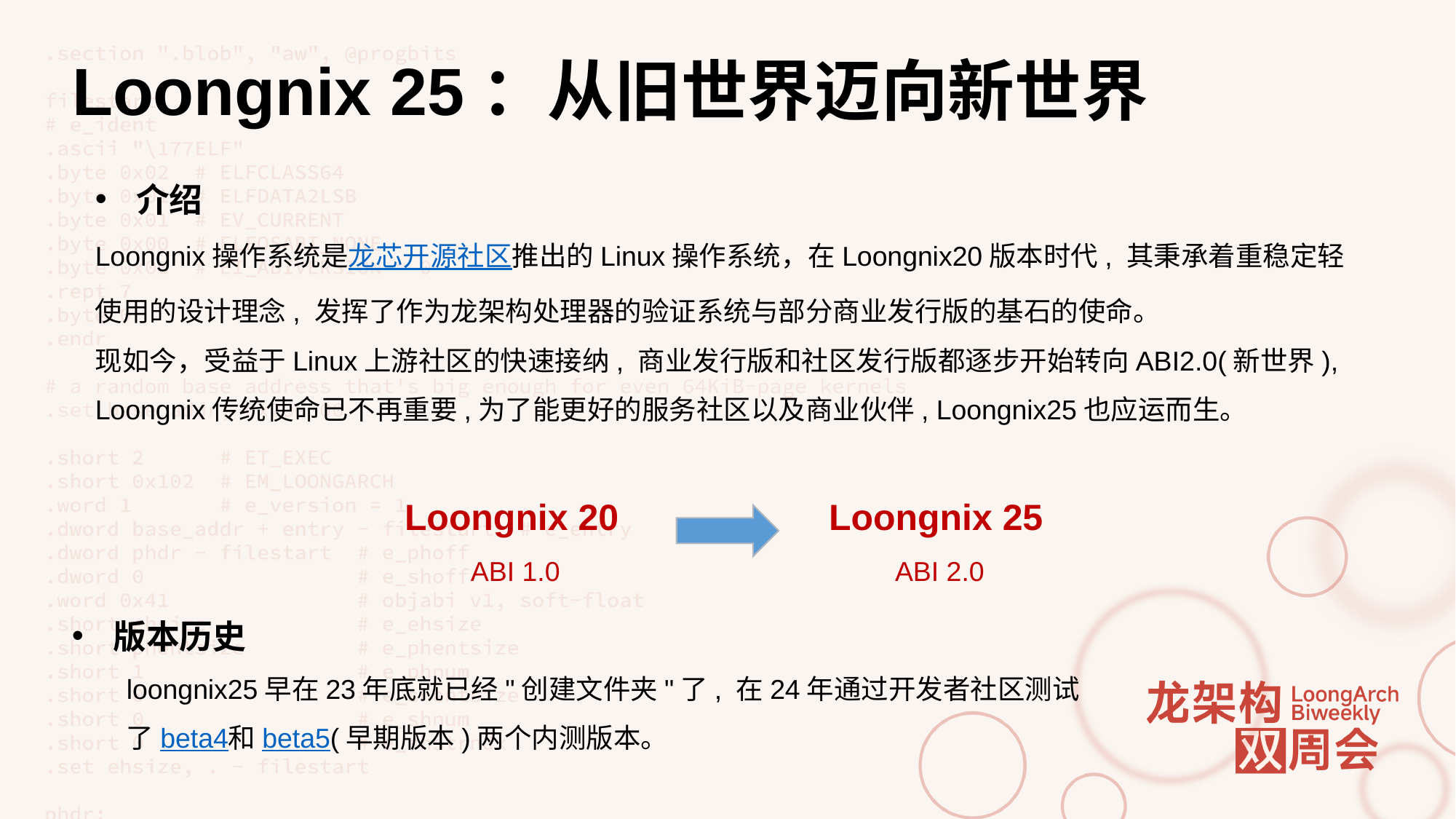

# Loongnix 25：从旧世界迈向新世界
介绍
Loongnix操作系统是龙芯开源社区推出的Linux操作系统，在Loongnix20版本时代, 其秉承着重稳定轻使用的设计理念, 发挥了作为龙架构处理器的验证系统与部分商业发行版的基石的使命。
现如今，受益于Linux上游社区的快速接纳, 商业发行版和社区发行版都逐步开始转向ABI2.0(新世界), Loongnix传统使命已不再重要,为了能更好的服务社区以及商业伙伴, Loongnix25也应运而生。
Loongnix 20
ABI 1.0
Loongnix 25
ABI 2.0

版本历史
loongnix25早在23年底就已经"创建文件夹"了, 在24年通过开发者社区测试了beta4和beta5(早期版本)两个内测版本。